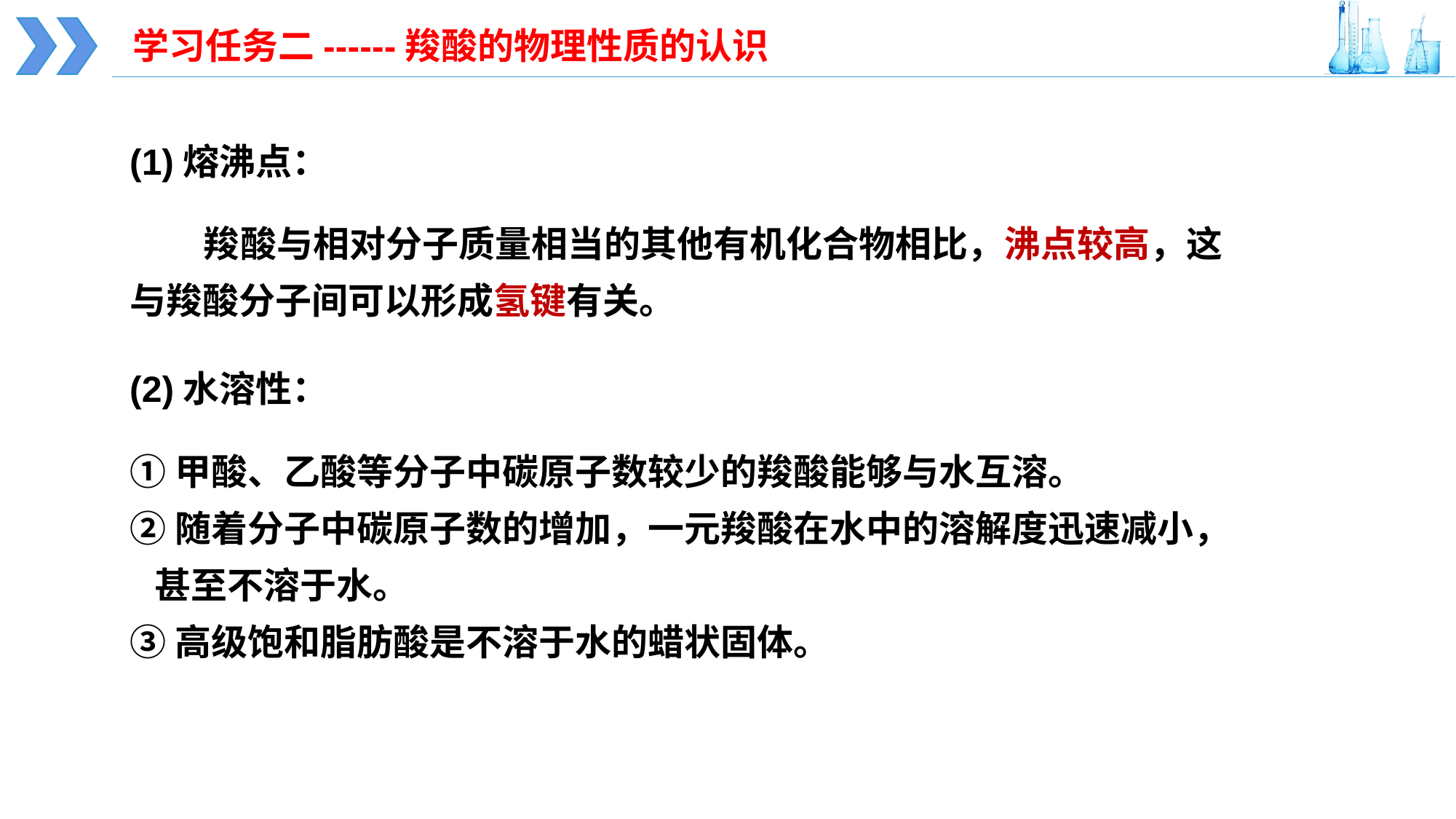

学习任务二------羧酸的物理性质的认识
(1)熔沸点：
        羧酸与相对分子质量相当的其他有机化合物相比，沸点较高，这与羧酸分子间可以形成氢键有关。
(2)水溶性：
①甲酸、乙酸等分子中碳原子数较少的羧酸能够与水互溶。
②随着分子中碳原子数的增加，一元羧酸在水中的溶解度迅速减小，
  甚至不溶于水。
③高级饱和脂肪酸是不溶于水的蜡状固体。